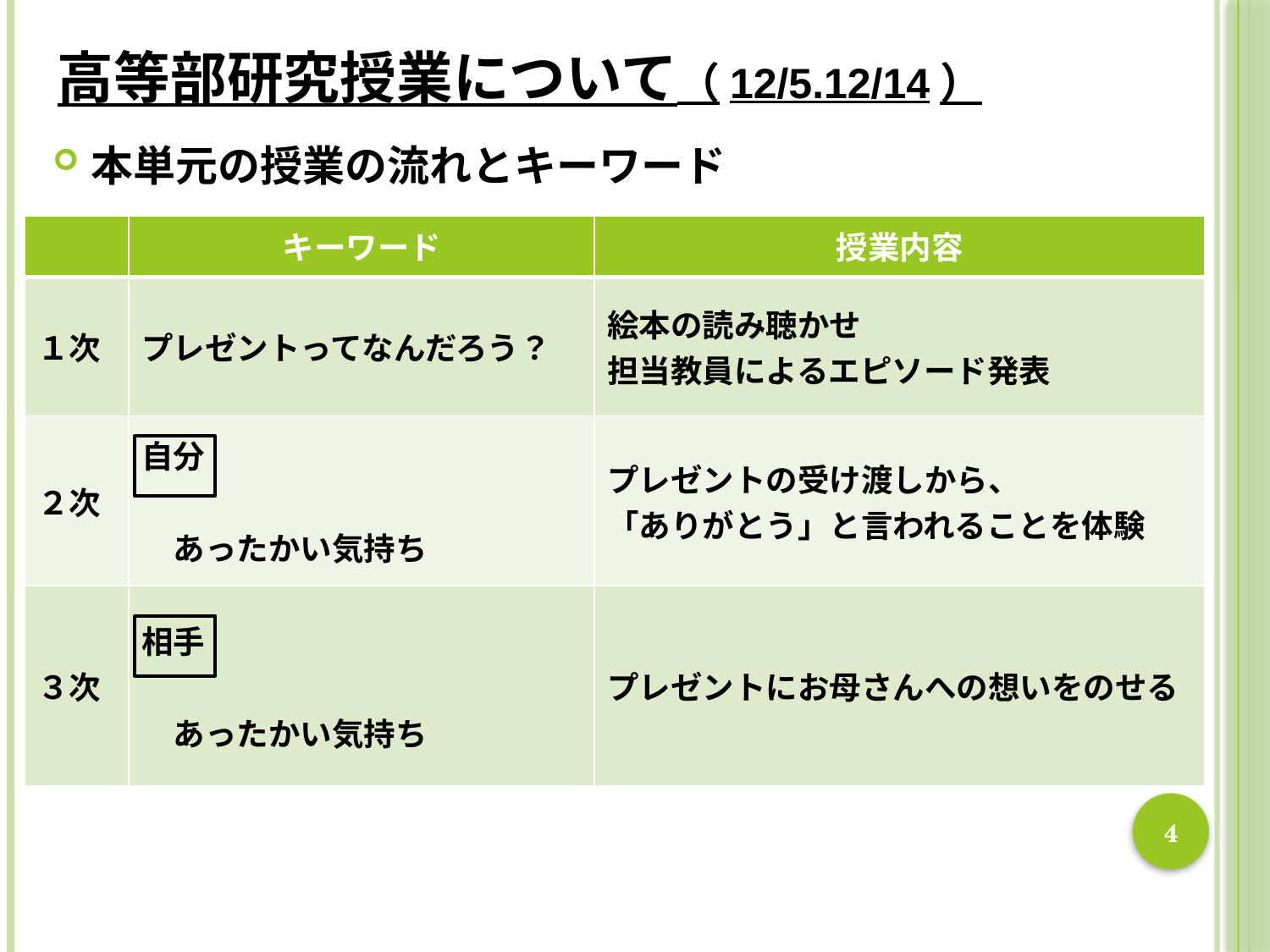

高等部研究授業について（12/5.12/14）
本単元の授業の流れとキーワード
|  | キーワード | 授業内容 |
| --- | --- | --- |
| １次 | プレゼントってなんだろう？ | 絵本の読み聴かせ 担当教員によるエピソード発表 |
| ２次 | 自分 　 　あったかい気持ち | プレゼントの受け渡しから、 「ありがとう」と言われることを体験 |
| ３次 | 相手 　 　あったかい気持ち | プレゼントにお母さんへの想いをのせる |

4